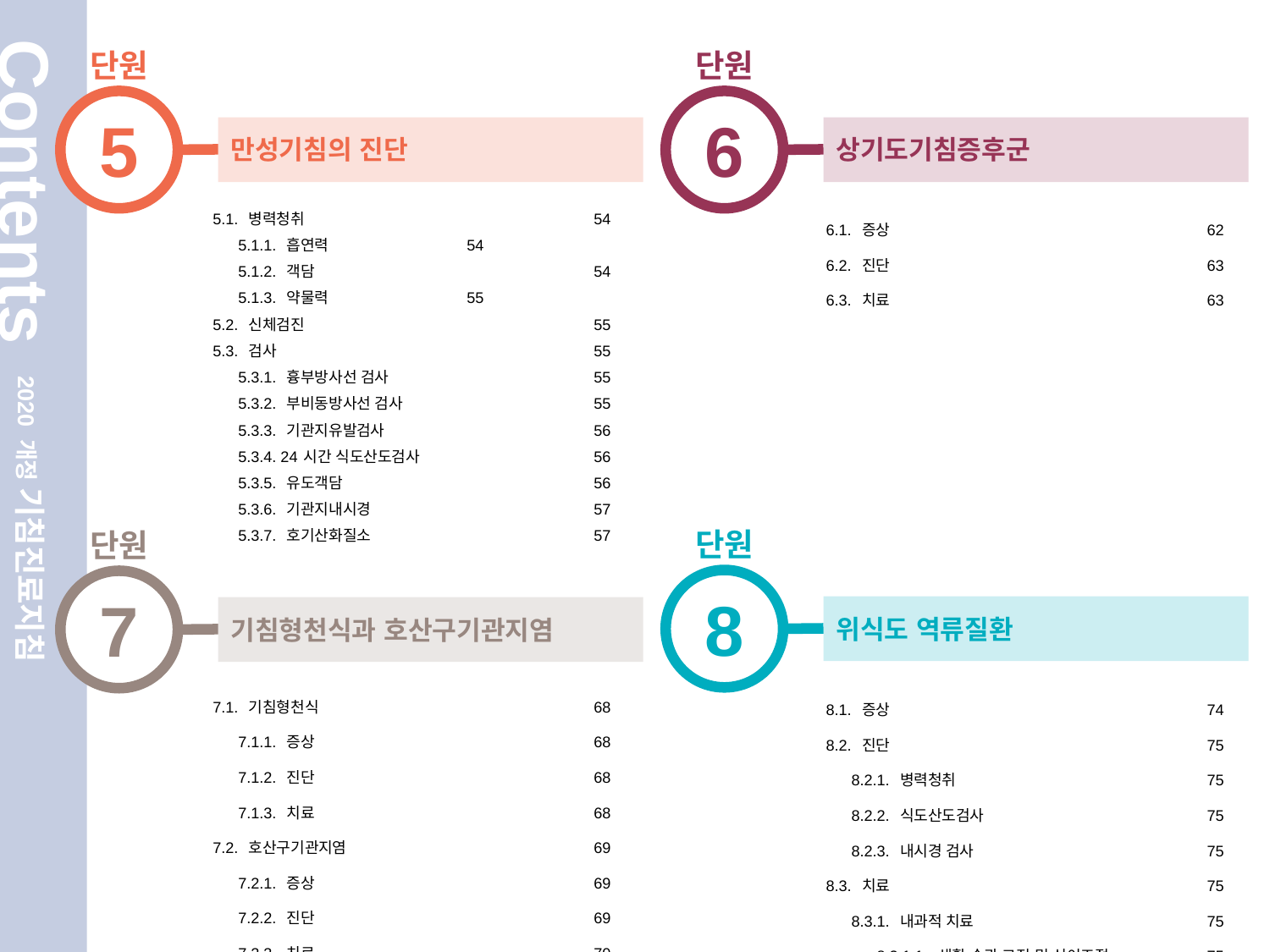

단원

6

상기도기침증후군
단원

5

만성기침의 진단
5.1. 병력청취			54
      5.1.1. 흡연력		54
      5.1.2. 객담			54
      5.1.3. 약물력		55
5.2. 신체검진			55
5.3. 검사			55
      5.3.1. 흉부방사선 검사		55
      5.3.2. 부비동방사선 검사		55
      5.3.3. 기관지유발검사		56
      5.3.4. 24시간 식도산도검사		56
      5.3.5. 유도객담		56
      5.3.6. 기관지내시경		57
      5.3.7. 호기산화질소		57
6.1. 증상			62
6.2. 진단			63
6.3. 치료			63
단원

8

위식도 역류질환
단원

7

기침형천식과 호산구기관지염
7.1. 기침형천식			68
      7.1.1. 증상			68
      7.1.2. 진단			68
      7.1.3. 치료 			68
7.2. 호산구기관지염		69
      7.2.1. 증상			69
      7.2.2. 진단			69
      7.2.3. 치료			70
8.1. 증상			74
8.2. 진단			75
      8.2.1. 병력청취		75
      8.2.2. 식도산도검사		75
      8.2.3. 내시경 검사		75
8.3. 치료			75
      8.3.1. 내과적 치료		75
            8.3.1.1. 생활 습관 교정 및 식이조절	75
            8.3.1.2. 약물요법		76
      8.3.2. 수술적 치료		76